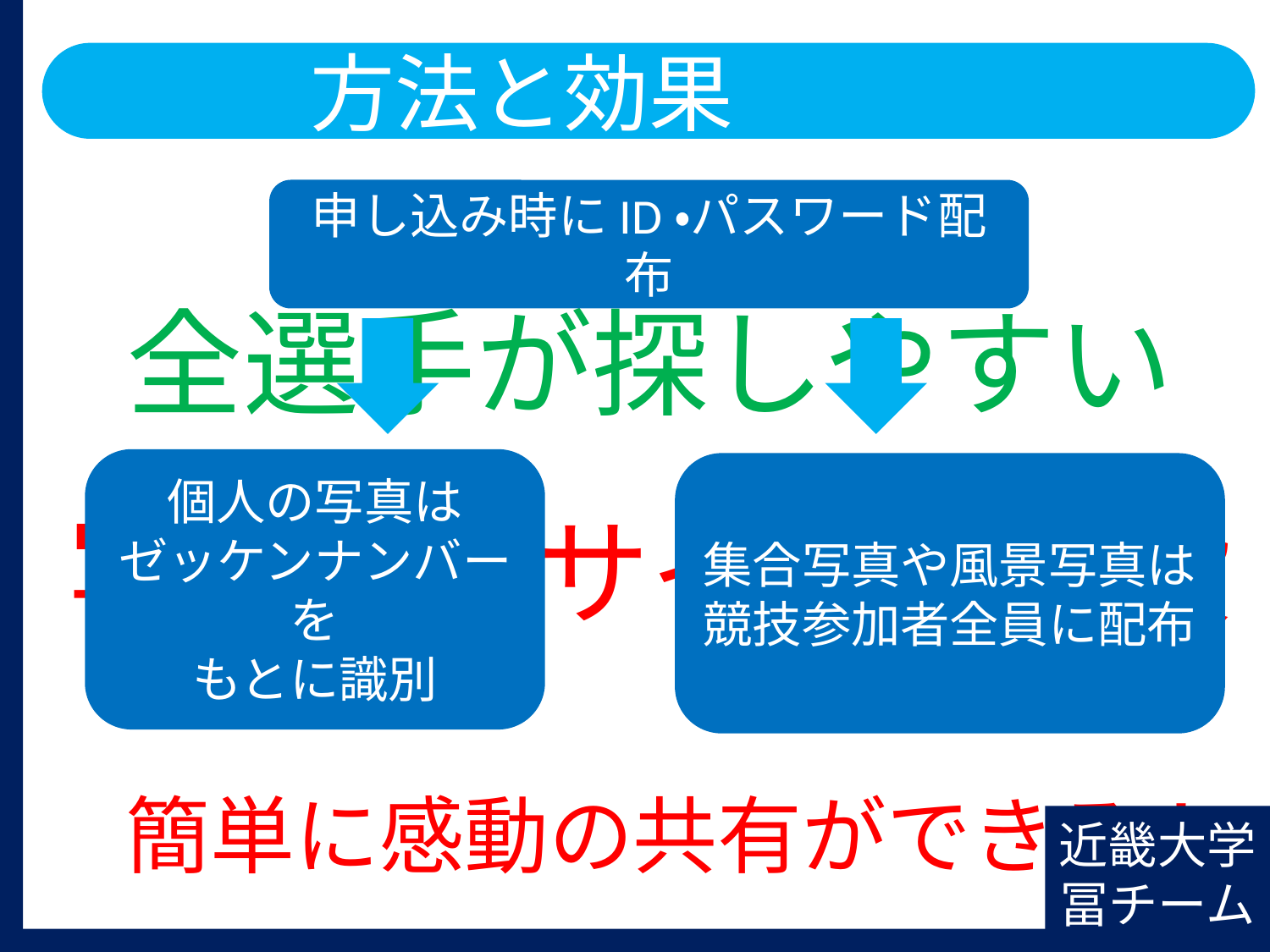

方法と効果
申し込み時にID・パスワード配布
全選手が探しやすい
写真共有サイトの開設

個人の写真は
ゼッケンナンバーを
もとに識別
集合写真や風景写真は競技参加者全員に配布

簡単に感動の共有ができる！
近畿大学
冨チーム